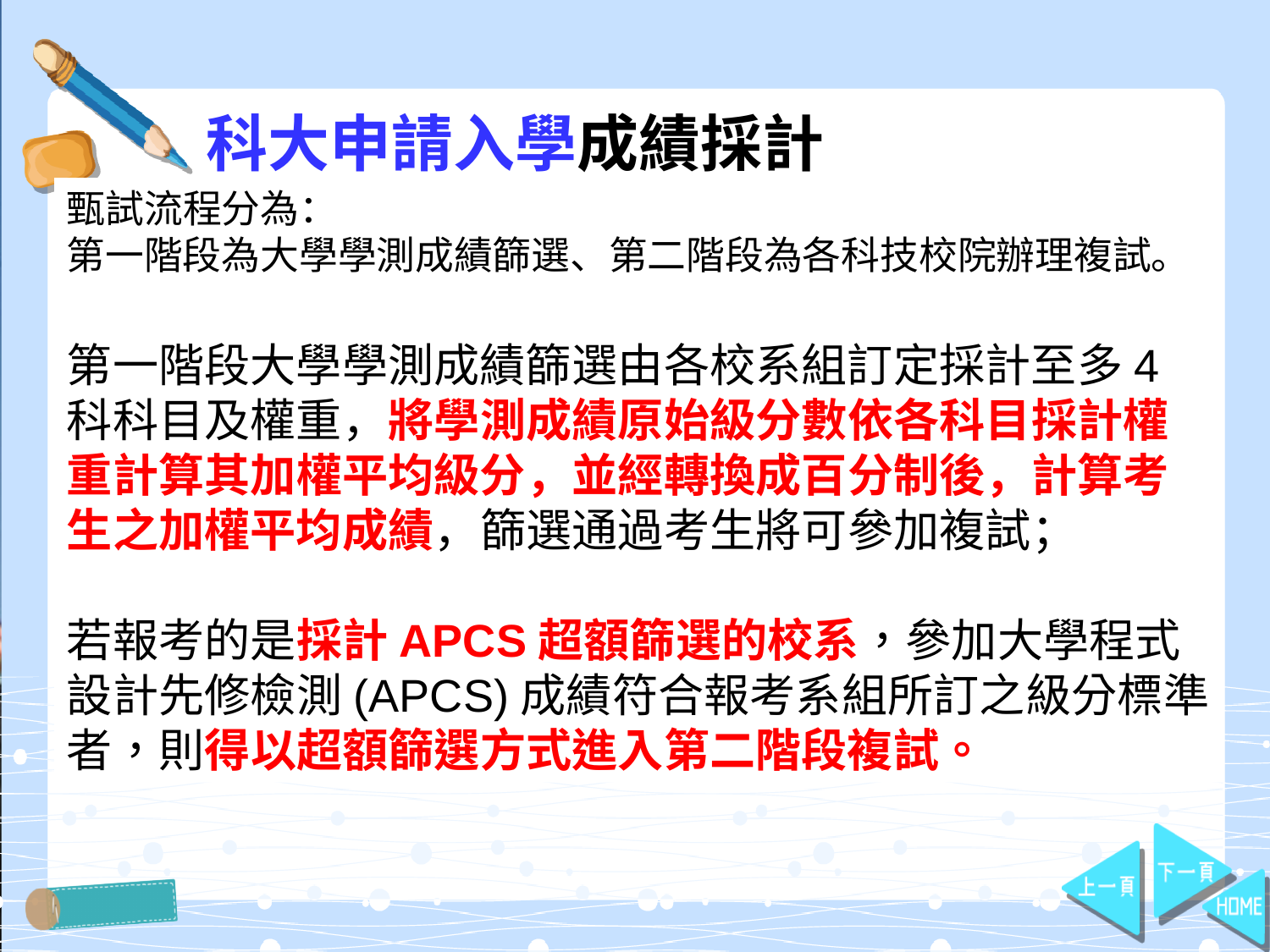

# 科大申請入學成績採計
甄試流程分為：
第一階段為大學學測成績篩選、第二階段為各科技校院辦理複試。

第一階段大學學測成績篩選由各校系組訂定採計至多4科科目及權重，將學測成績原始級分數依各科目採計權重計算其加權平均級分，並經轉換成百分制後，計算考生之加權平均成績，篩選通過考生將可參加複試；

若報考的是採計APCS超額篩選的校系，參加大學程式設計先修檢測(APCS)成績符合報考系組所訂之級分標準者，則得以超額篩選方式進入第二階段複試。